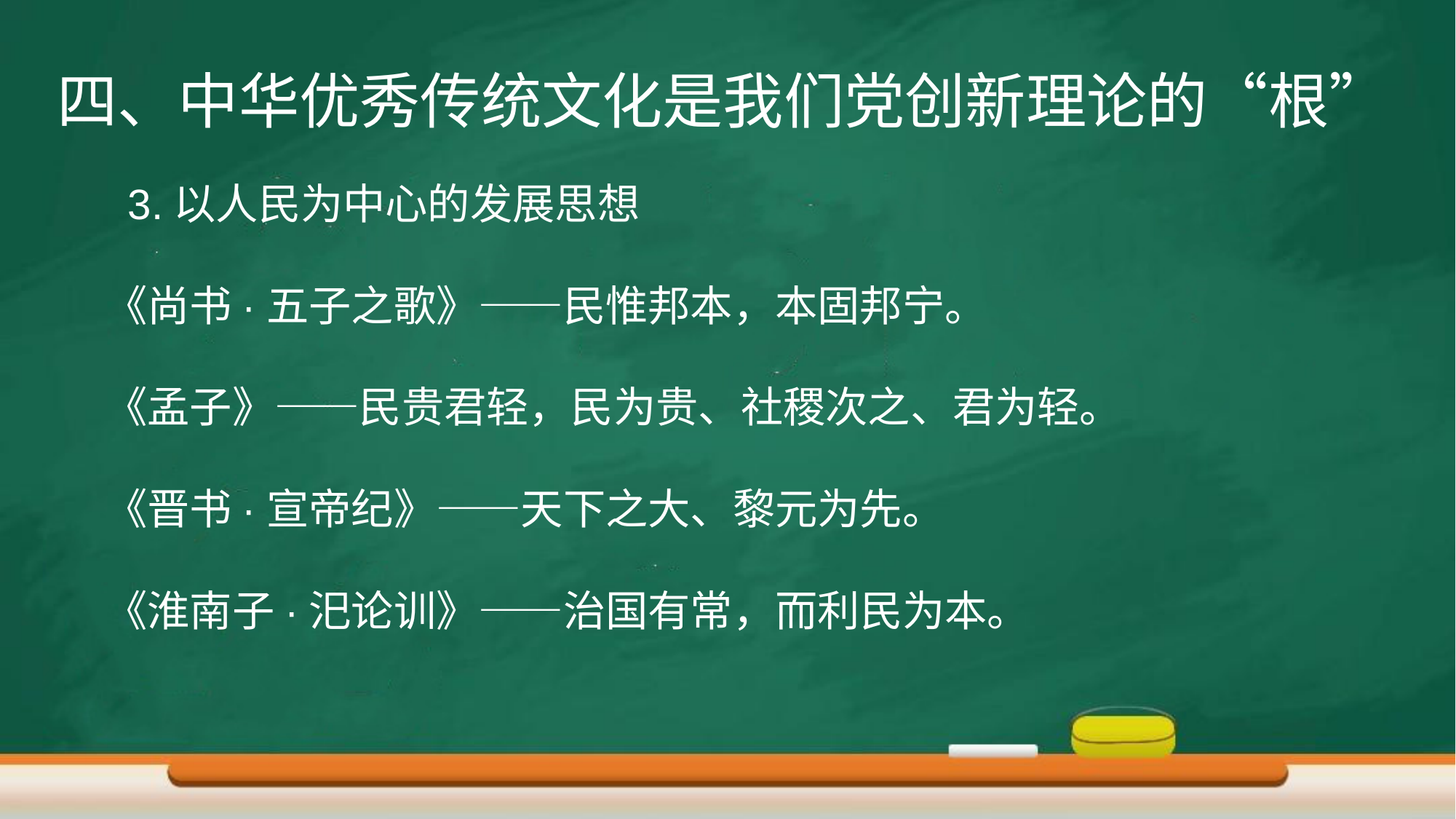

# 四、中华优秀传统文化是我们党创新理论的“根”
      3.以人民为中心的发展思想

    《尚书·五子之歌》——民惟邦本，本固邦宁。

    《孟子》——民贵君轻，民为贵、社稷次之、君为轻。

    《晋书·宣帝纪》——天下之大、黎元为先。

    《淮南子·汜论训》——治国有常，而利民为本。